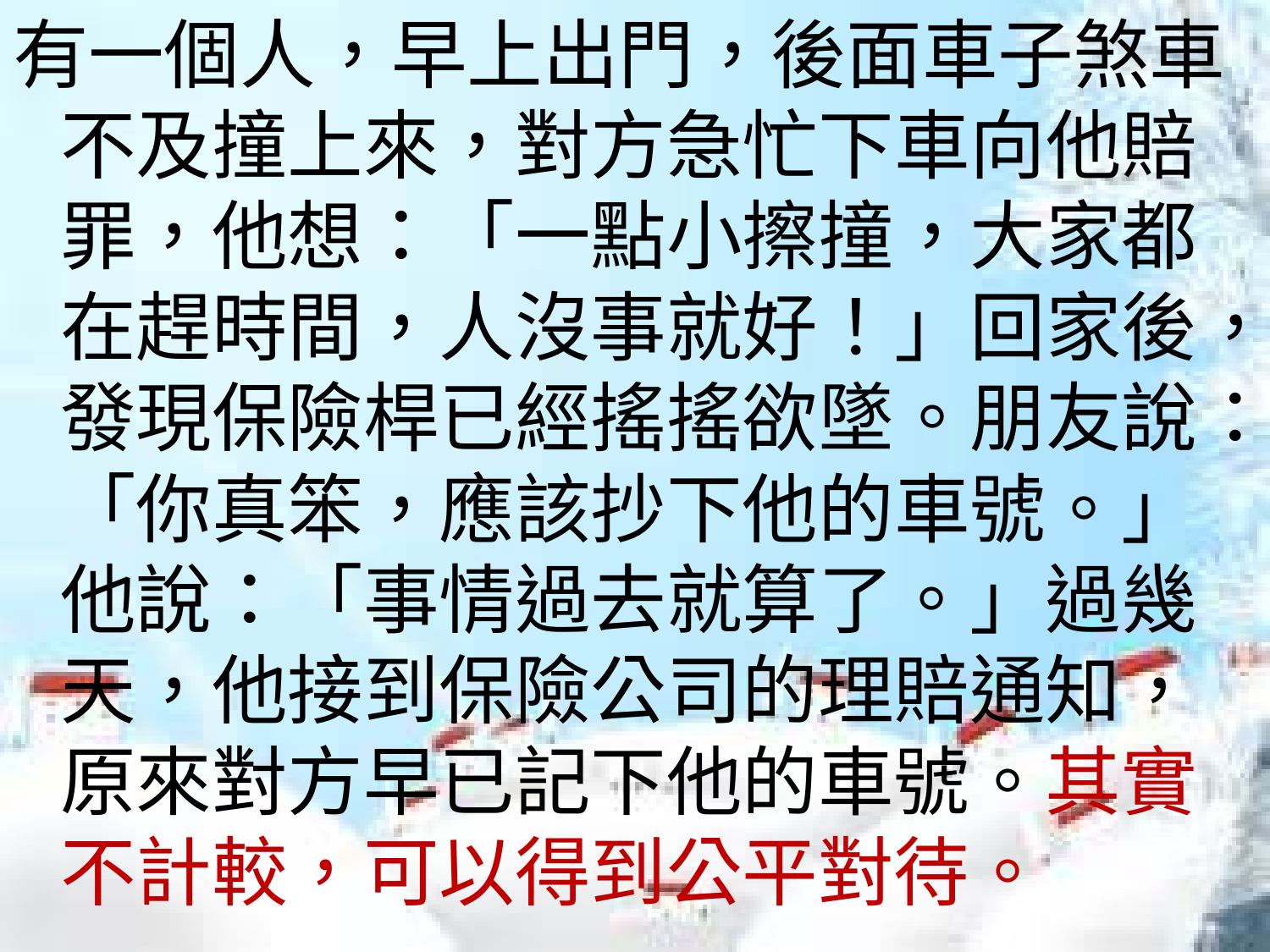

有一個人，早上出門，後面車子煞車不及撞上來，對方急忙下車向他賠罪，他想：「一點小擦撞，大家都在趕時間，人沒事就好！」回家後，發現保險桿已經搖搖欲墜。朋友說：「你真笨，應該抄下他的車號。」他說：「事情過去就算了。」過幾天，他接到保險公司的理賠通知，原來對方早已記下他的車號。其實不計較，可以得到公平對待。